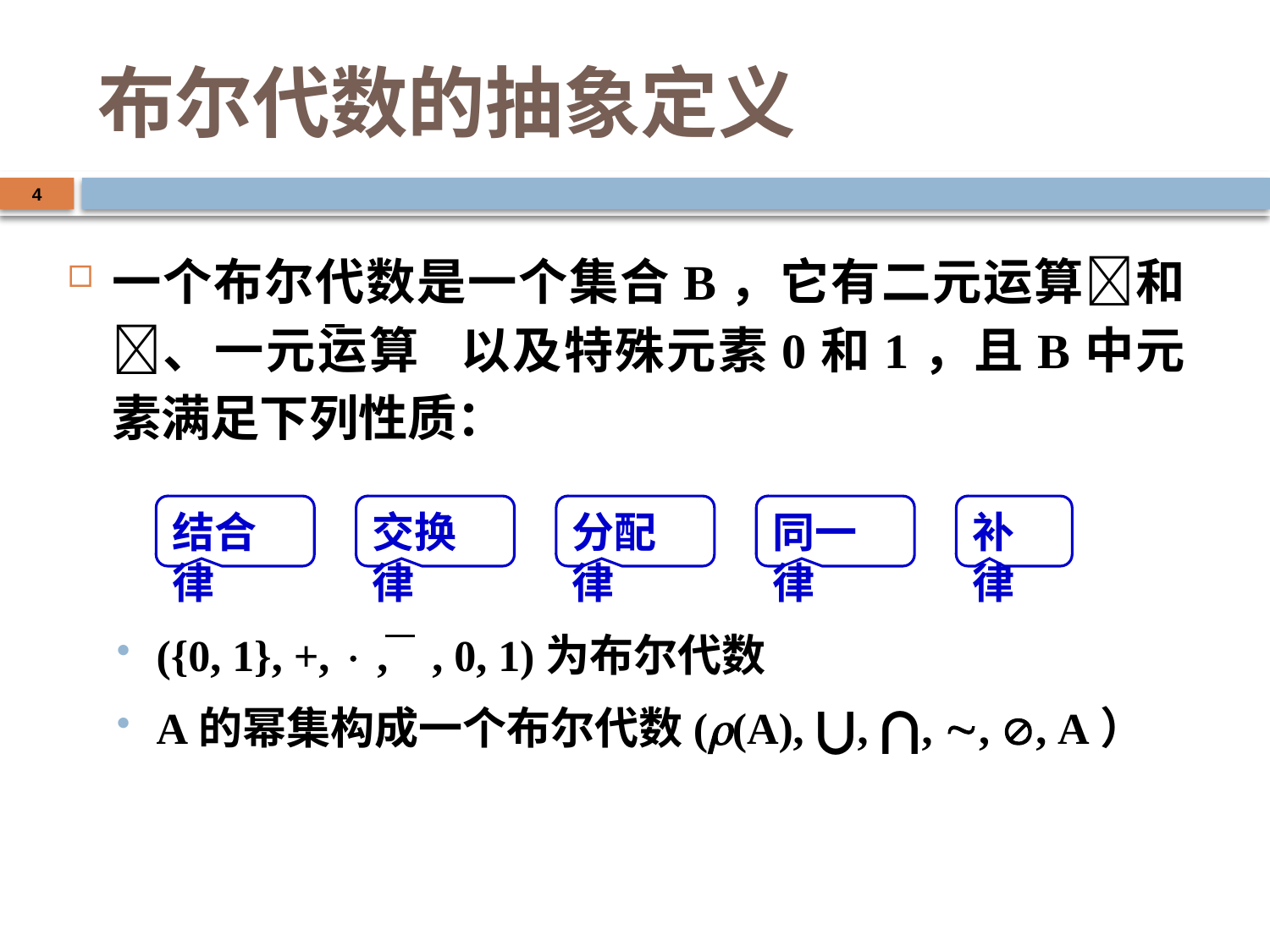

# 布尔代数的抽象定义
4
一个布尔代数是一个集合B，它有二元运算∨和∧、一元运算   以及特殊元素0和1，且B中元素满足下列性质：

({0, 1}, +, ⋅ ,    , 0, 1)为布尔代数
A的幂集构成一个布尔代数(ρ(A), ⋃, ⋂, ∼, ∅, A）

结合律
交换律
分配律
补律
同一律